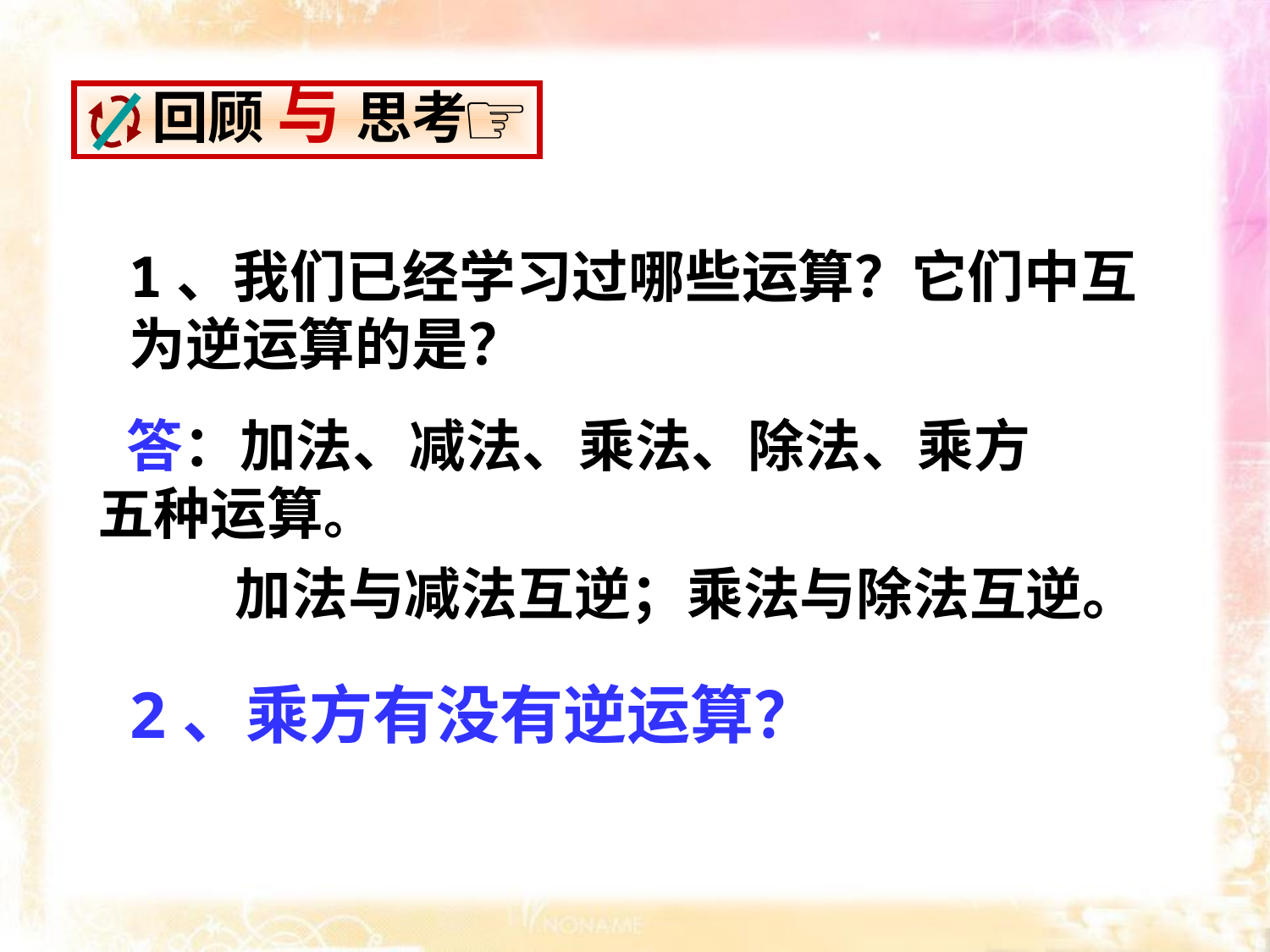

☞
    回顾 与 思考

1、我们已经学习过哪些运算？它们中互为逆运算的是？
  答：加法、减法、乘法、除法、乘方五种运算。
加法与减法互逆；乘法与除法互逆。
2、乘方有没有逆运算？